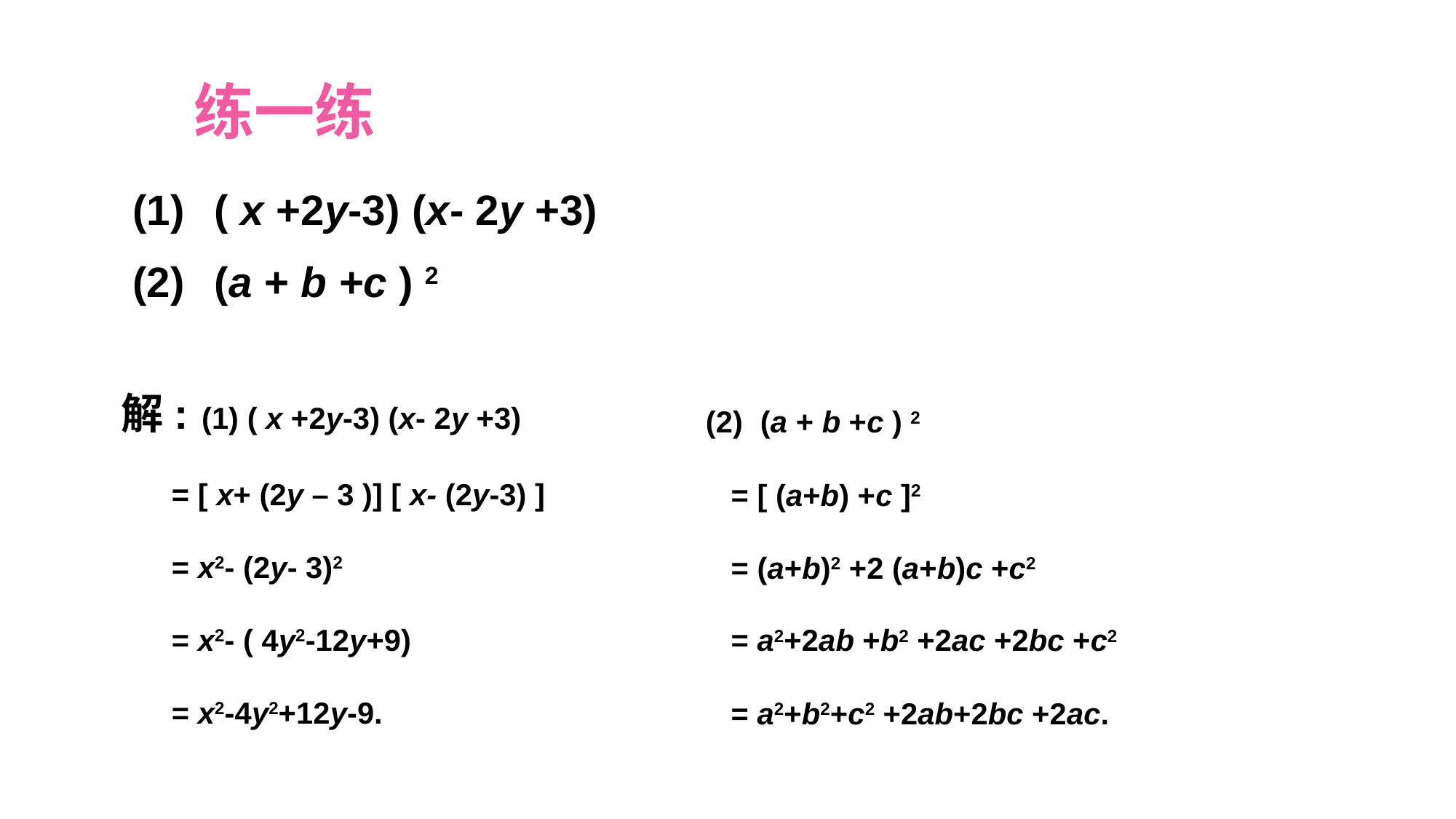

练一练
( x +2y-3) (x- 2y +3)
(a + b +c ) 2
解: (1) ( x +2y-3) (x- 2y +3)
      = [ x+ (2y – 3 )] [ x- (2y-3) ]
      = x2- (2y- 3)2
      = x2- ( 4y2-12y+9)
      = x2-4y2+12y-9.
(a + b +c ) 2
   = [ (a+b) +c ]2
   = (a+b)2 +2 (a+b)c +c2
   = a2+2ab +b2 +2ac +2bc +c2
   = a2+b2+c2 +2ab+2bc +2ac.